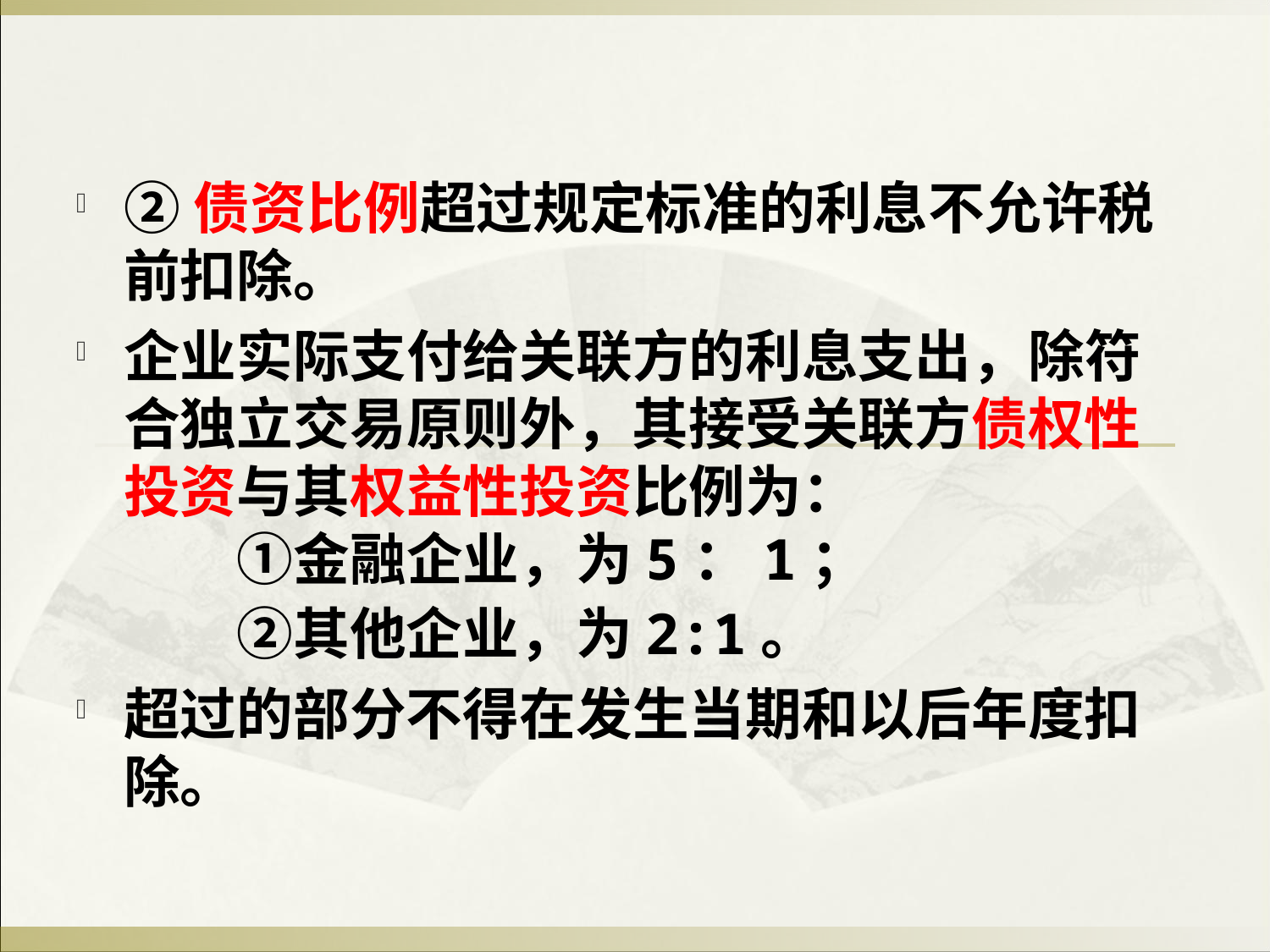

②债资比例超过规定标准的利息不允许税前扣除。
企业实际支付给关联方的利息支出，除符合独立交易原则外，其接受关联方债权性投资与其权益性投资比例为：
　　①金融企业，为5：1；
　　②其他企业，为2:1。
超过的部分不得在发生当期和以后年度扣除。